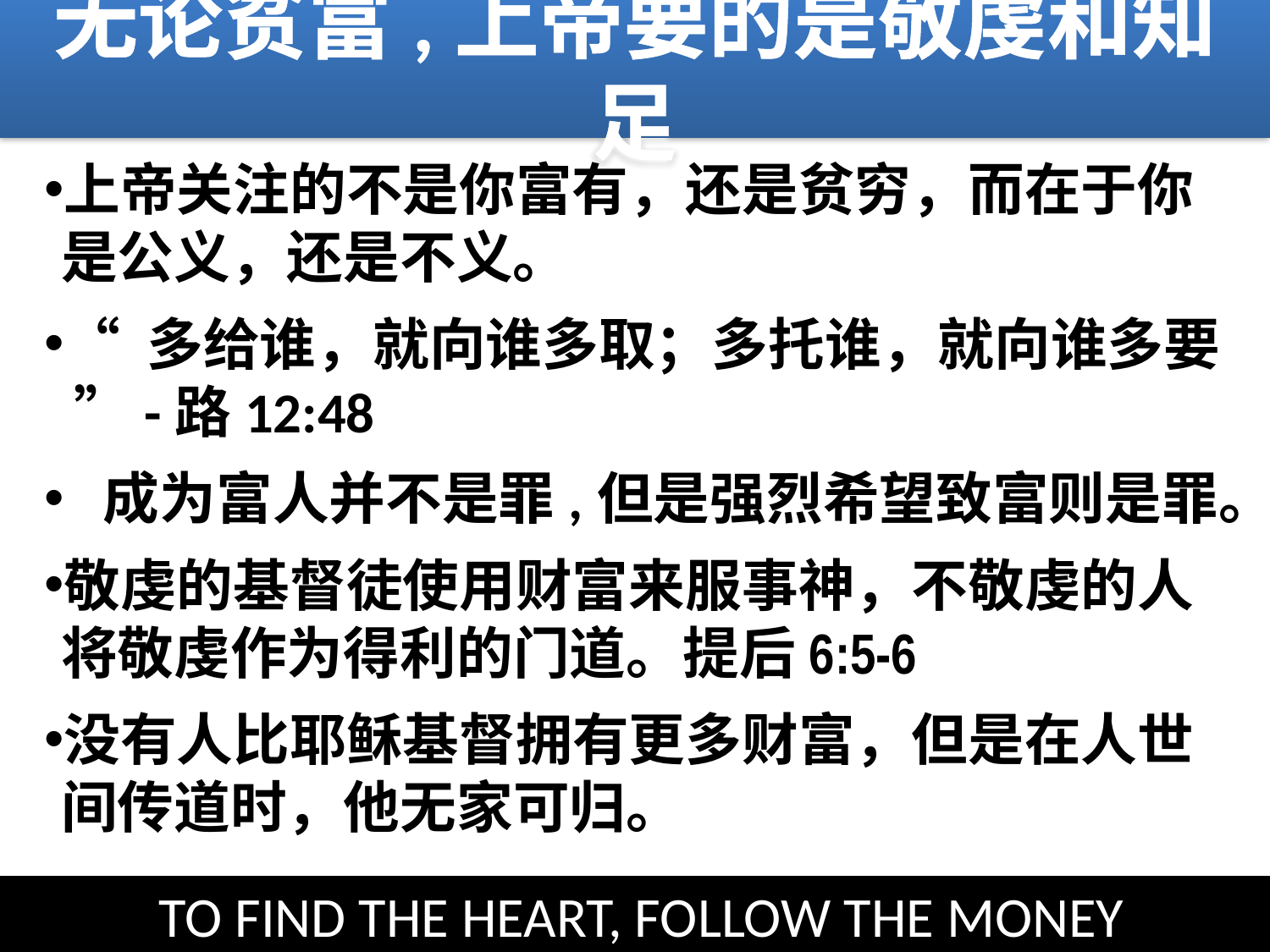

无论贫富,上帝要的是敬虔和知足
上帝关注的不是你富有，还是贫穷，而在于你是公义，还是不义。

“ 多给谁，就向谁多取；多托谁，就向谁多要 ”-路12:48

  成为富人并不是罪,但是强烈希望致富则是罪。

敬虔的基督徒使用财富来服事神，不敬虔的人将敬虔作为得利的门道。提后6:5-6

没有人比耶稣基督拥有更多财富，但是在人世间传道时，他无家可归。
 TO FIND THE HEART, FOLLOW THE MONEY